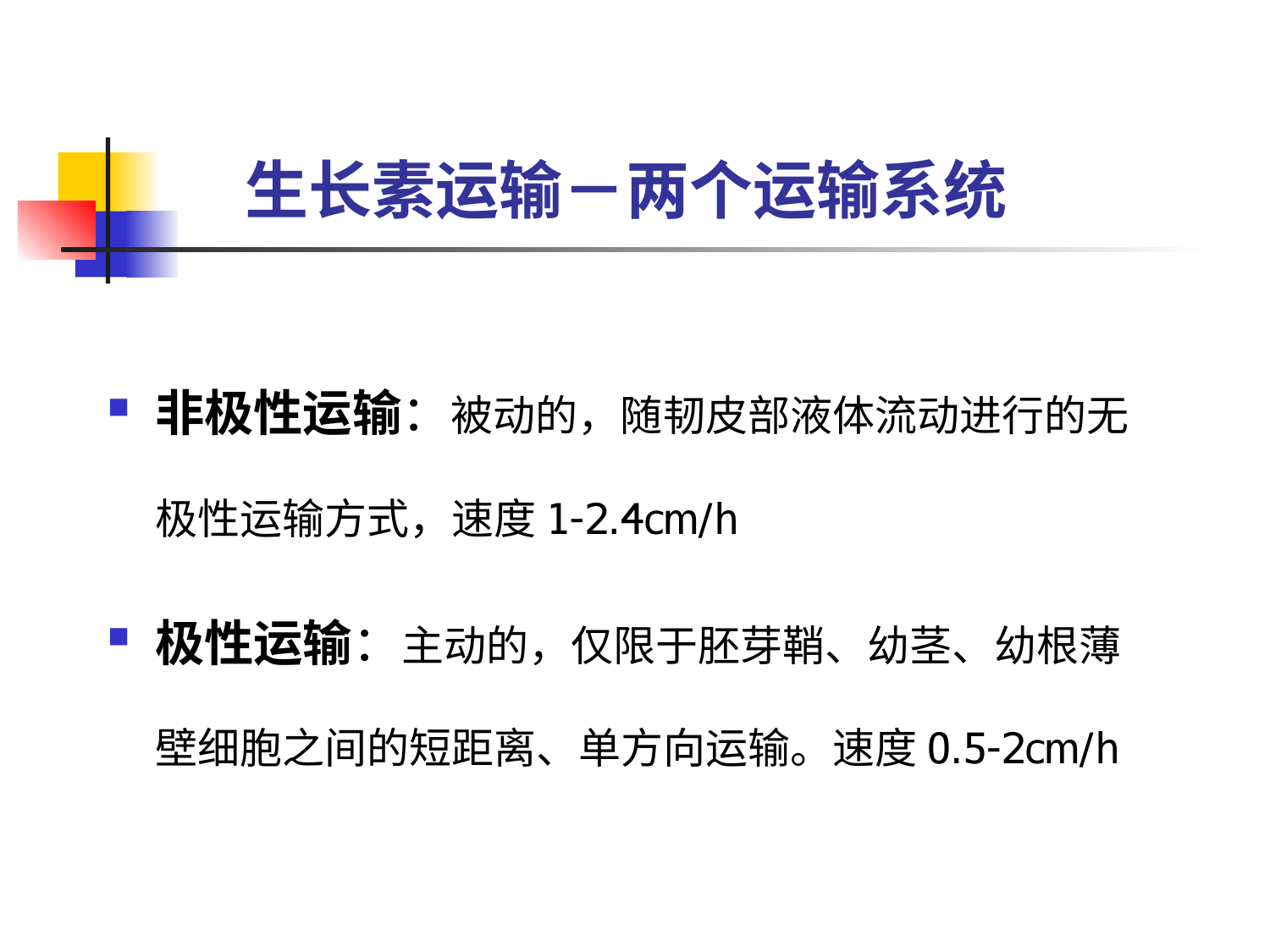

# 生长素运输－两个运输系统
非极性运输：被动的，随韧皮部液体流动进行的无极性运输方式，速度1-2.4cm/h
极性运输：主动的，仅限于胚芽鞘、幼茎、幼根薄壁细胞之间的短距离、单方向运输。速度0.5-2cm/h